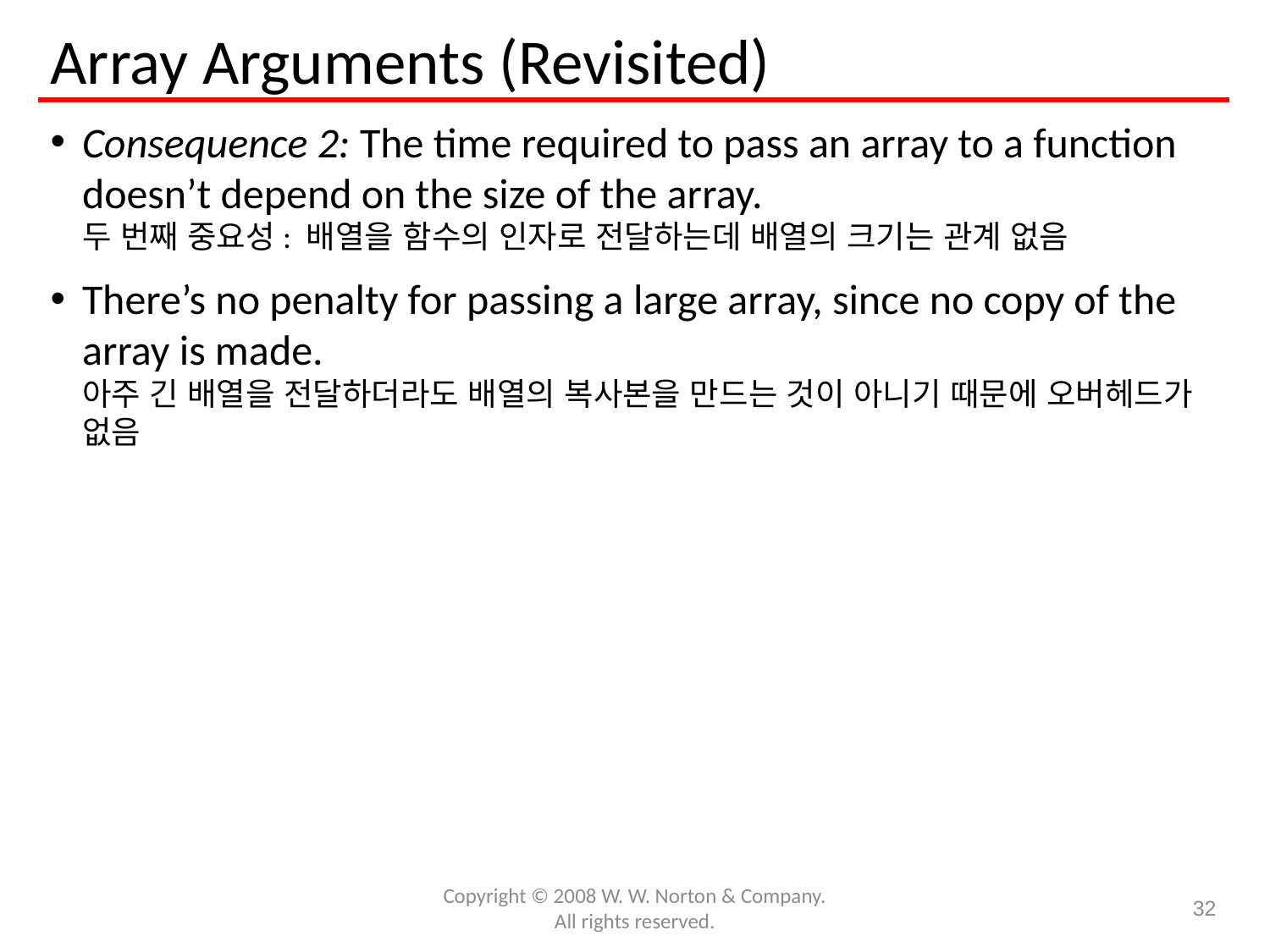

# Array Arguments (Revisited)
Consequence 2: The time required to pass an array to a function doesn’t depend on the size of the array.
두 번째 중요성: 배열을 함수의 인자로 전달하는데 배열의 크기는 관계 없음
There’s no penalty for passing a large array, since no copy of the array is made.
아주 긴 배열을 전달하더라도 배열의 복사본을 만드는 것이 아니기 때문에 오버헤드가 없음
Copyright © 2008 W. W. Norton & Company.
All rights reserved.
32